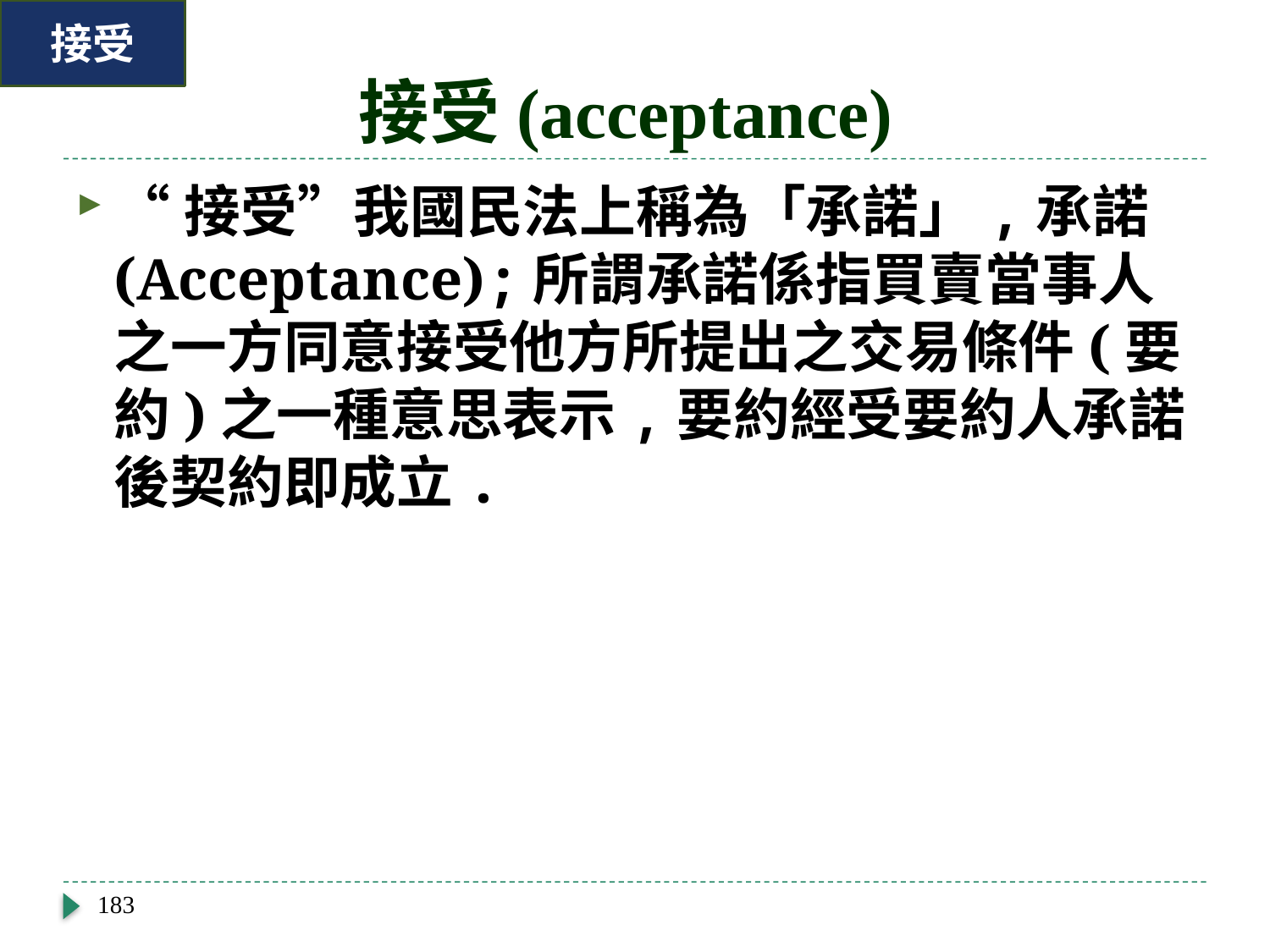

接受
# 接受(acceptance)
“接受”我國民法上稱為「承諾」,承諾(Acceptance);所謂承諾係指買賣當事人之一方同意接受他方所提出之交易條件(要約)之一種意思表示,要約經受要約人承諾後契約即成立.
183